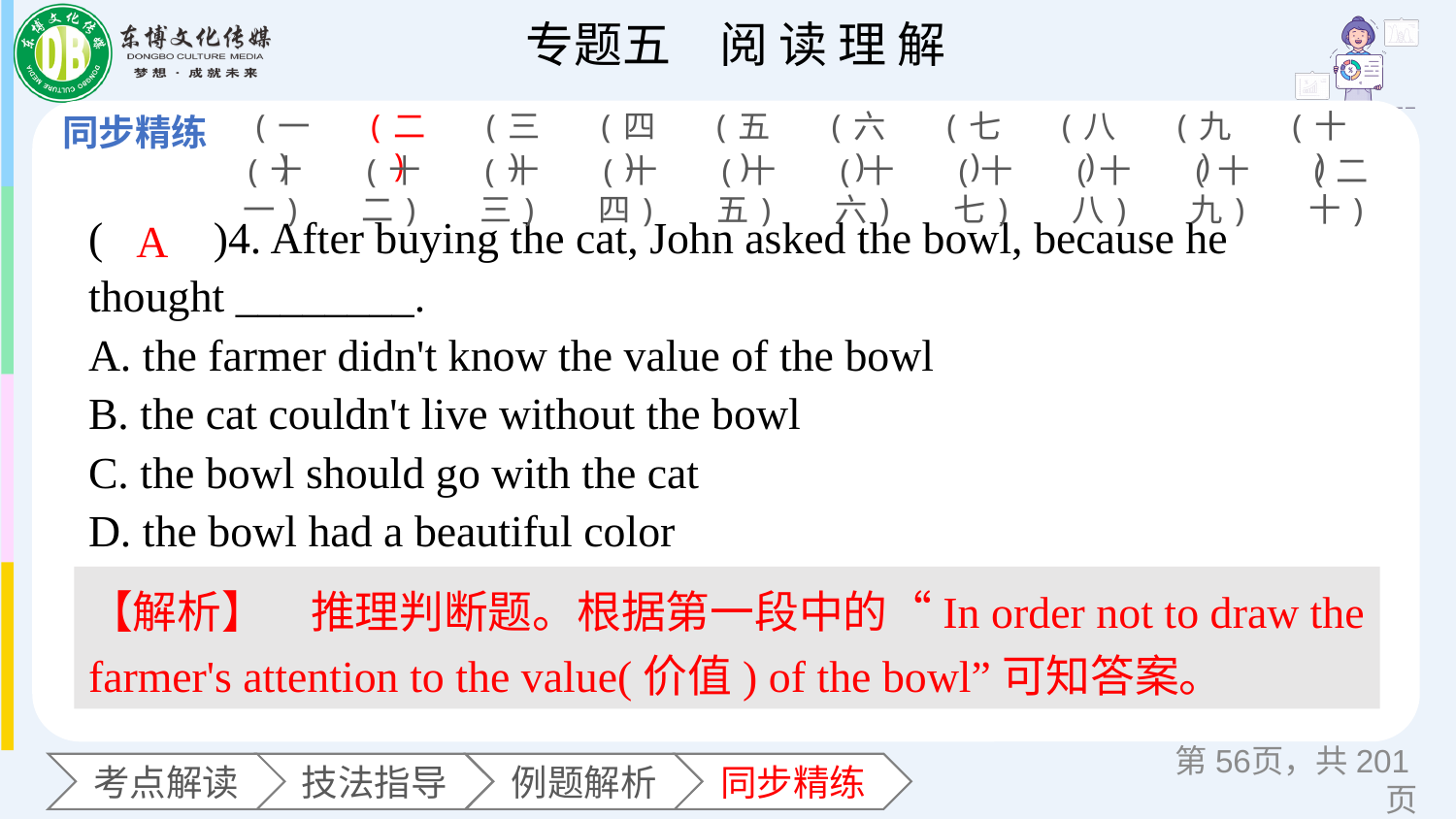

(一)
(二)
(三)
(四)
(五)
(六)
(七)
(八)
(九)
(十)
(十一)
(十二)
(十三)
(十四)
(十五)
(十六)
(十七)
(十八)
(十九)
(二十)
(　　)4. After buying the cat, John asked the bowl, because he thought ________.
A. the farmer didn't know the value of the bowl
B. the cat couldn't live without the bowl
C. the bowl should go with the cat
D. the bowl had a beautiful color
A
【解析】　推理判断题。根据第一段中的“In order not to draw the farmer's attention to the value(价值) of the bowl”可知答案。
第56页，共201页